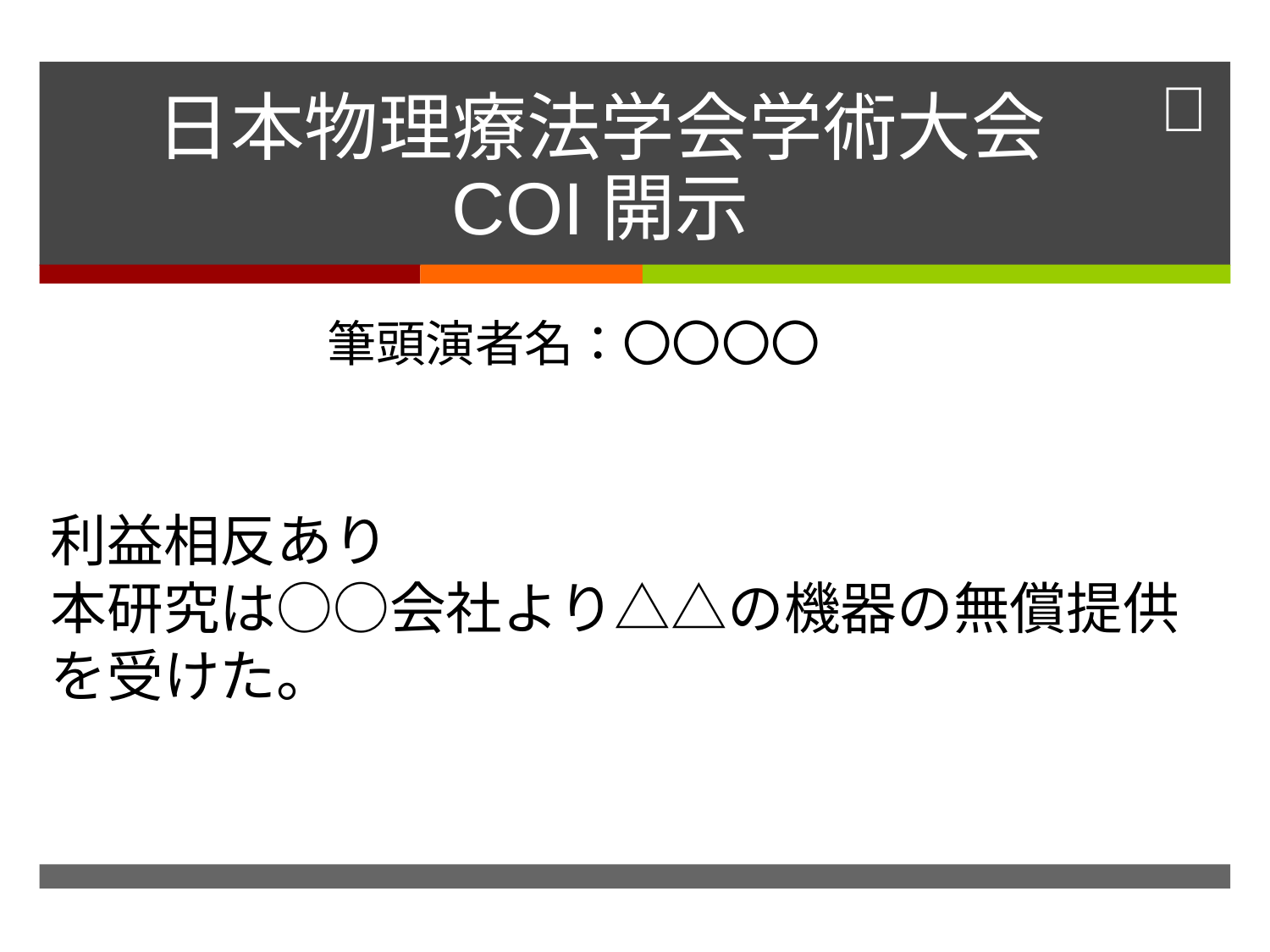

# 日本物理療法学会学術大会 COI開示
筆頭演者名：〇〇〇〇
利益相反あり
本研究は○○会社より△△の機器の無償提供を受けた。